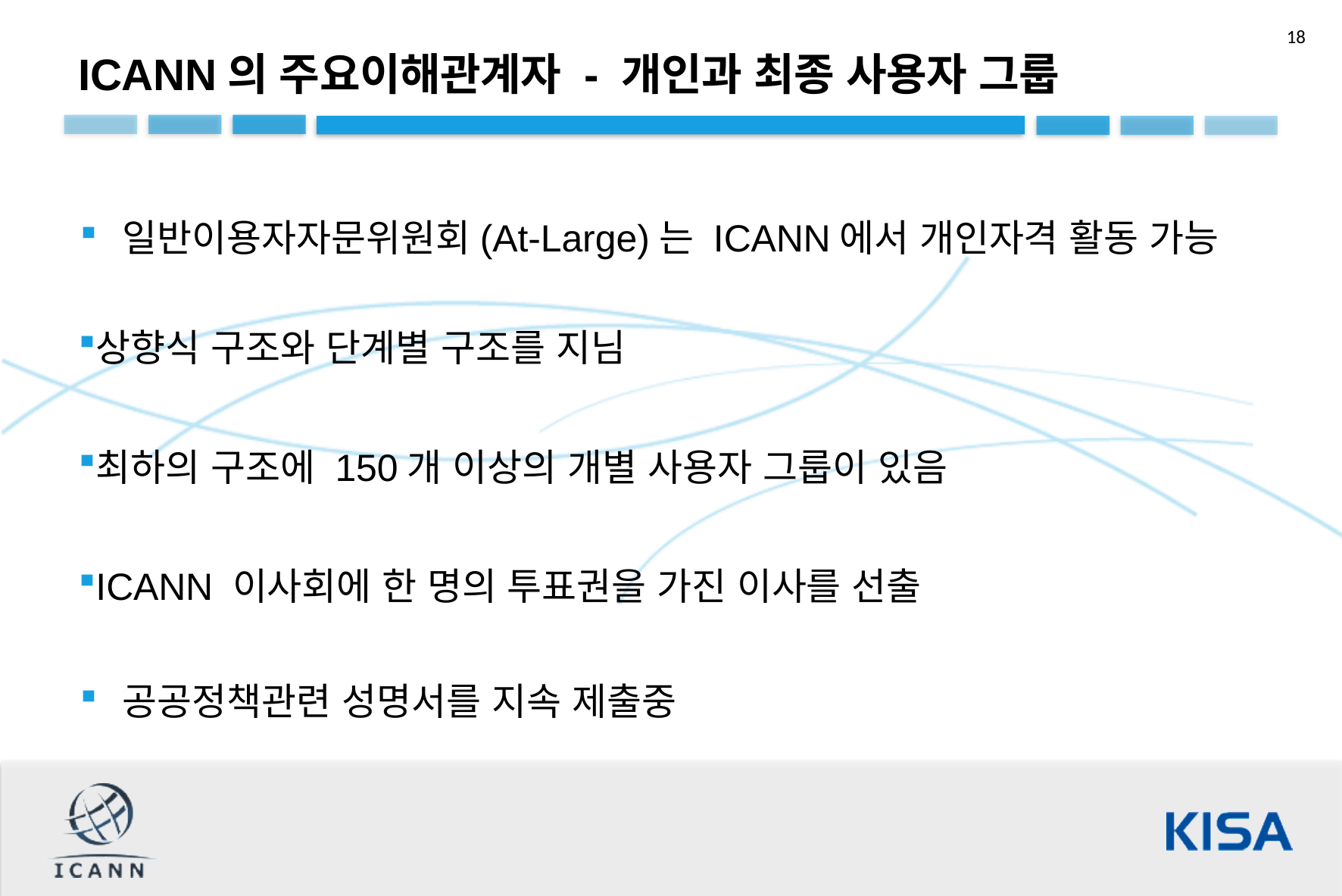

ICANN의 주요이해관계자 - 개인과 최종 사용자 그룹

일반이용자자문위원회(At-Large)는 ICANN에서 개인자격 활동 가능

상향식 구조와 단계별 구조를 지님

최하의 구조에 150개 이상의 개별 사용자 그룹이 있음

ICANN 이사회에 한 명의 투표권을 가진 이사를 선출

공공정책관련 성명서를 지속 제출중